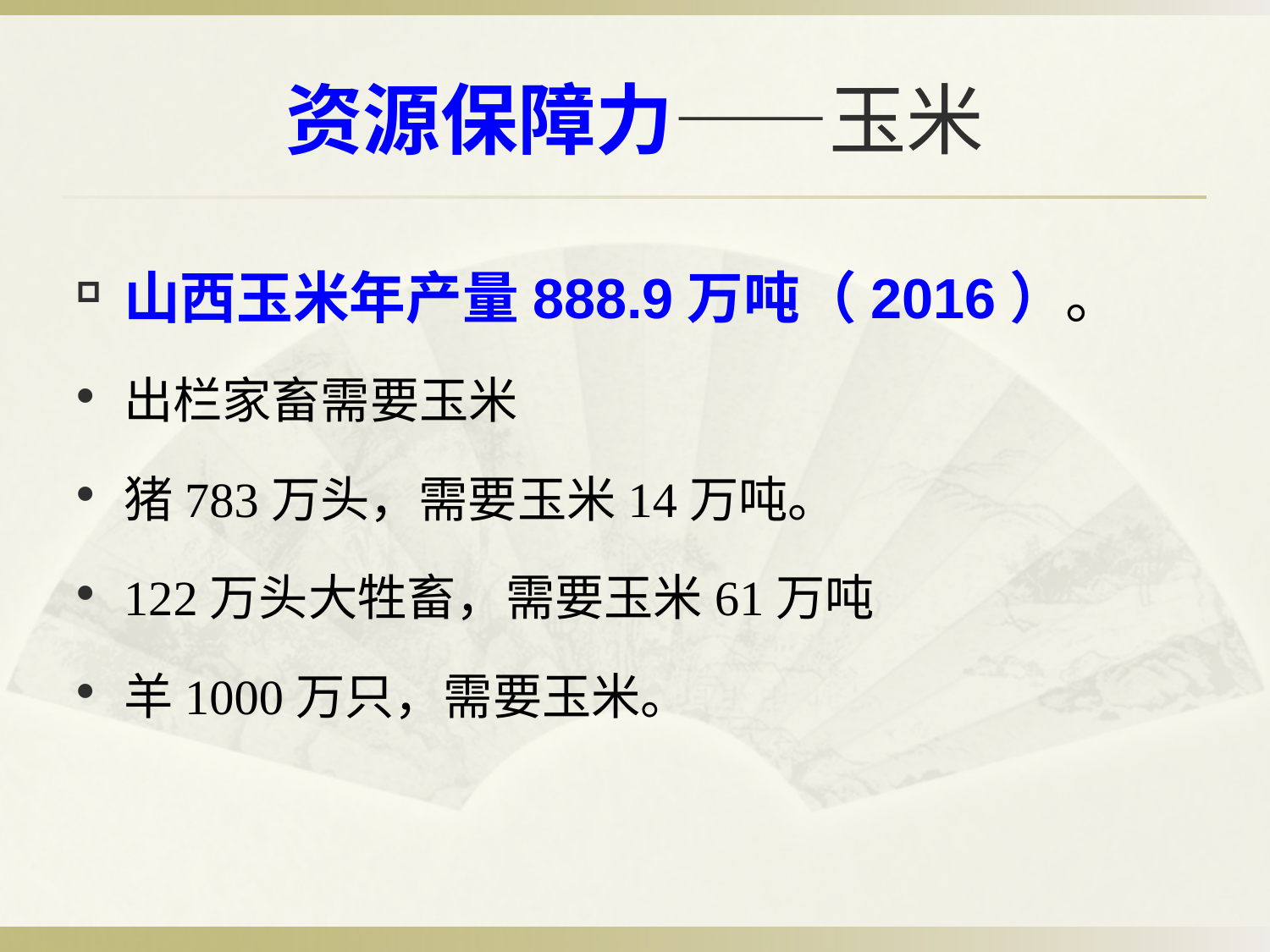

# 资源保障力——玉米
山西玉米年产量888.9万吨（2016）。
出栏家畜需要玉米
猪783万头，需要玉米14万吨。
122万头大牲畜，需要玉米61万吨
羊1000万只，需要玉米。